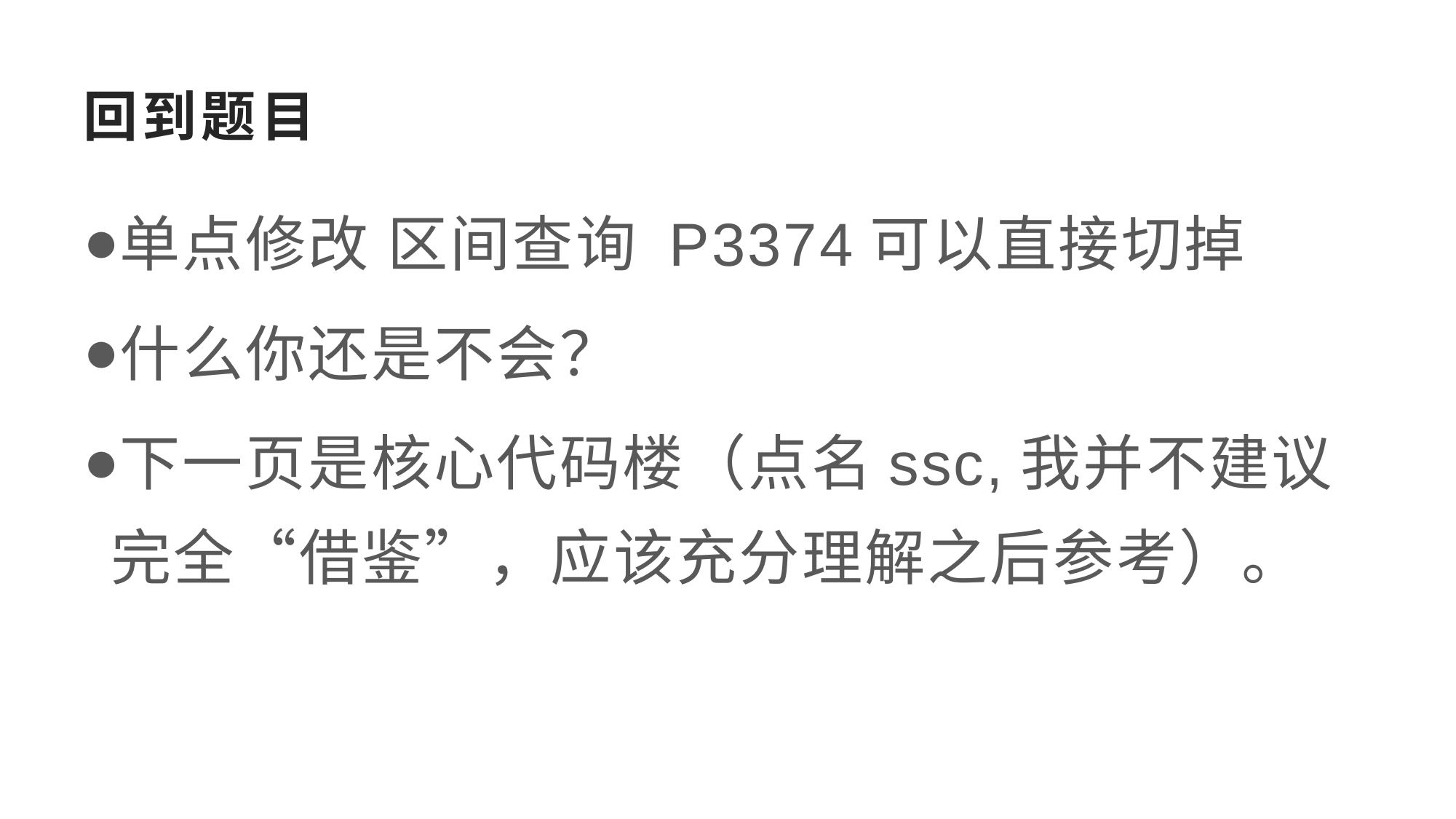

# 回到题目
单点修改 区间查询 P3374可以直接切掉
什么你还是不会？
下一页是核心代码楼（点名ssc,我并不建议完全“借鉴”，应该充分理解之后参考）。